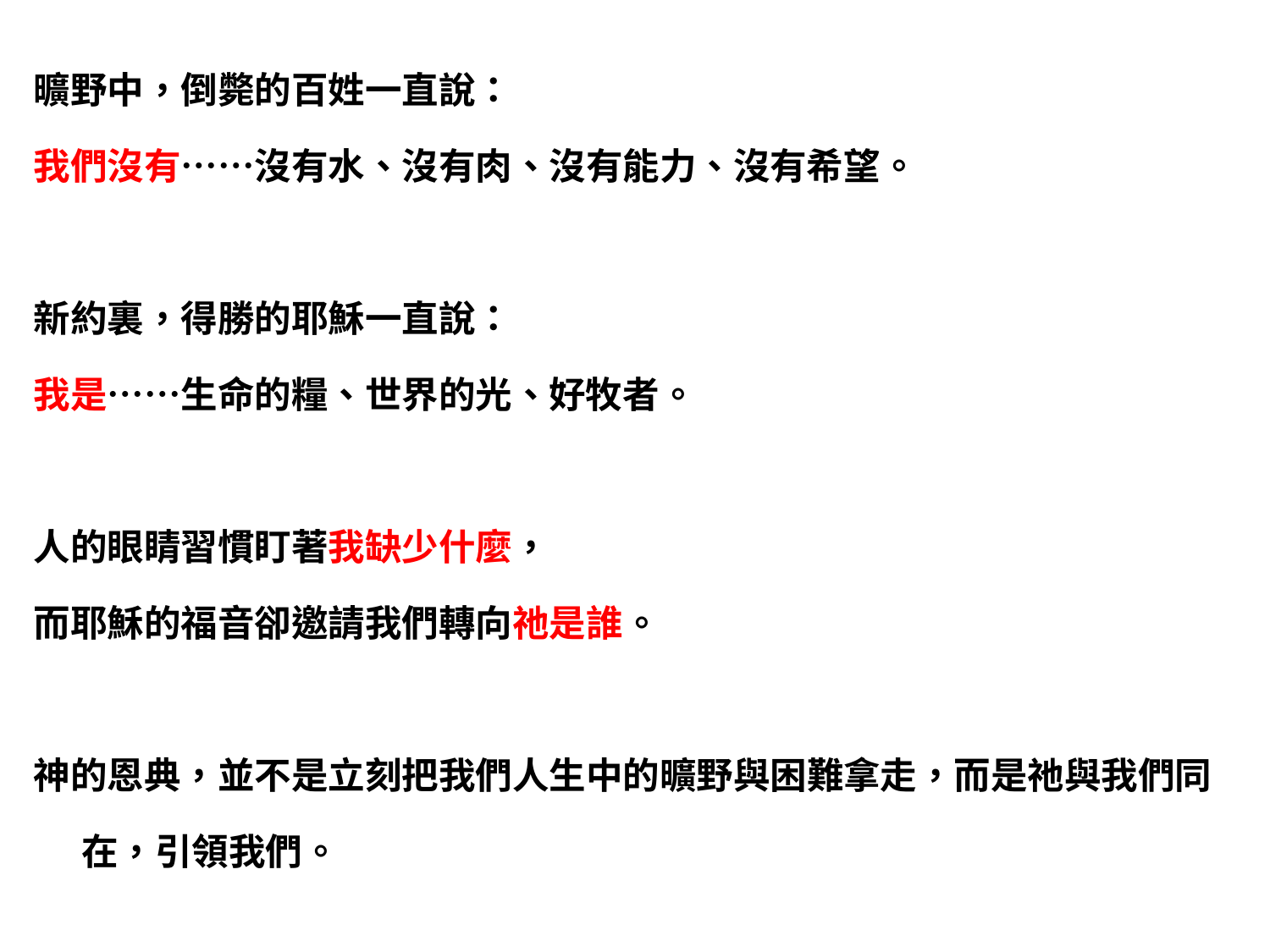

曠野中，倒斃的百姓一直說：
我們沒有……沒有水、沒有肉、沒有能力、沒有希望。

新約裏，得勝的耶穌一直說：
我是……生命的糧、世界的光、好牧者。

人的眼睛習慣盯著我缺少什麼，
而耶穌的福音卻邀請我們轉向祂是誰。

神的恩典，並不是立刻把我們人生中的曠野與困難拿走，而是祂與我們同在，引領我們。